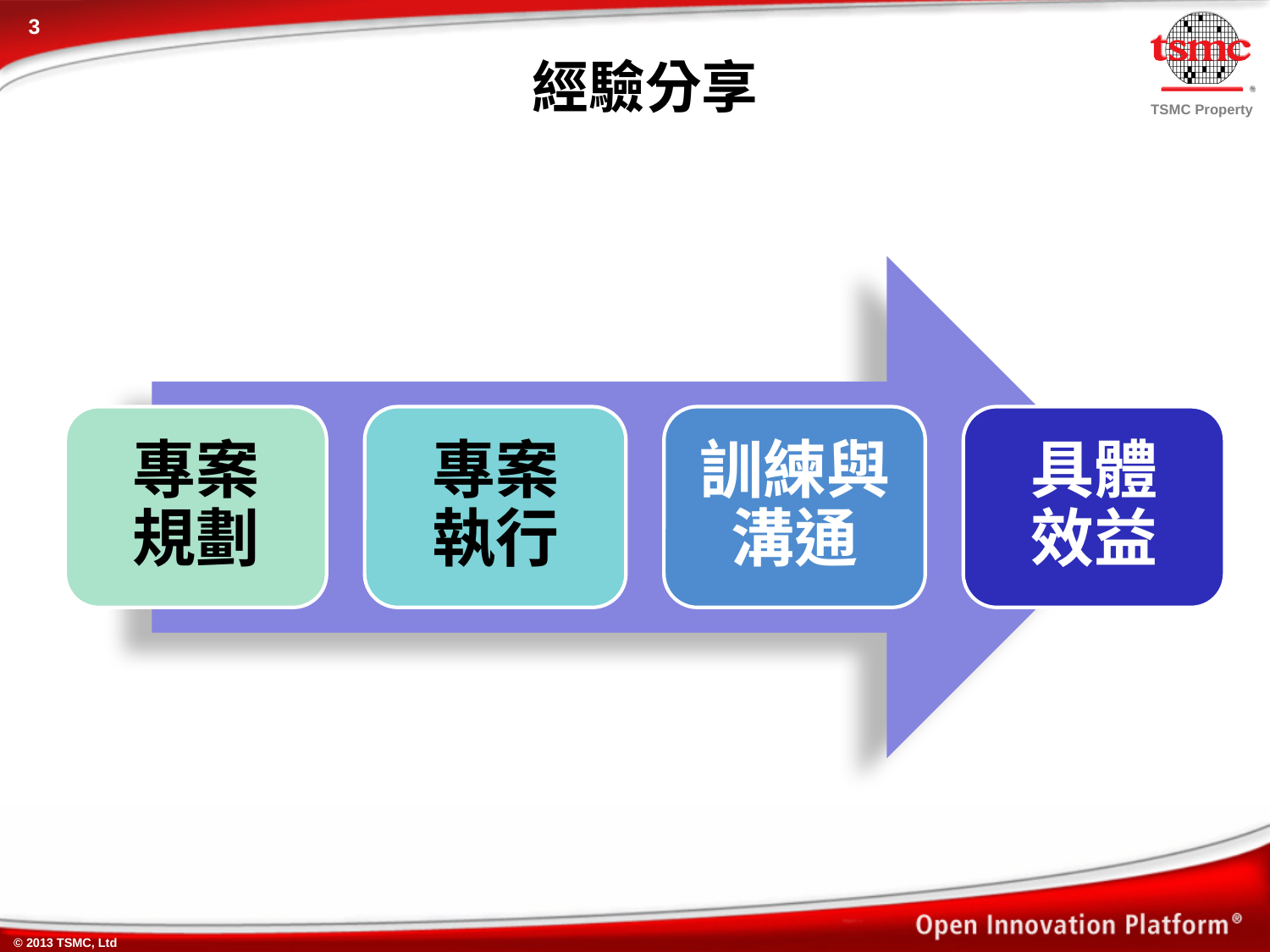

# 經驗分享
專案
規劃
專案
執行
訓練與溝通
具體
效益